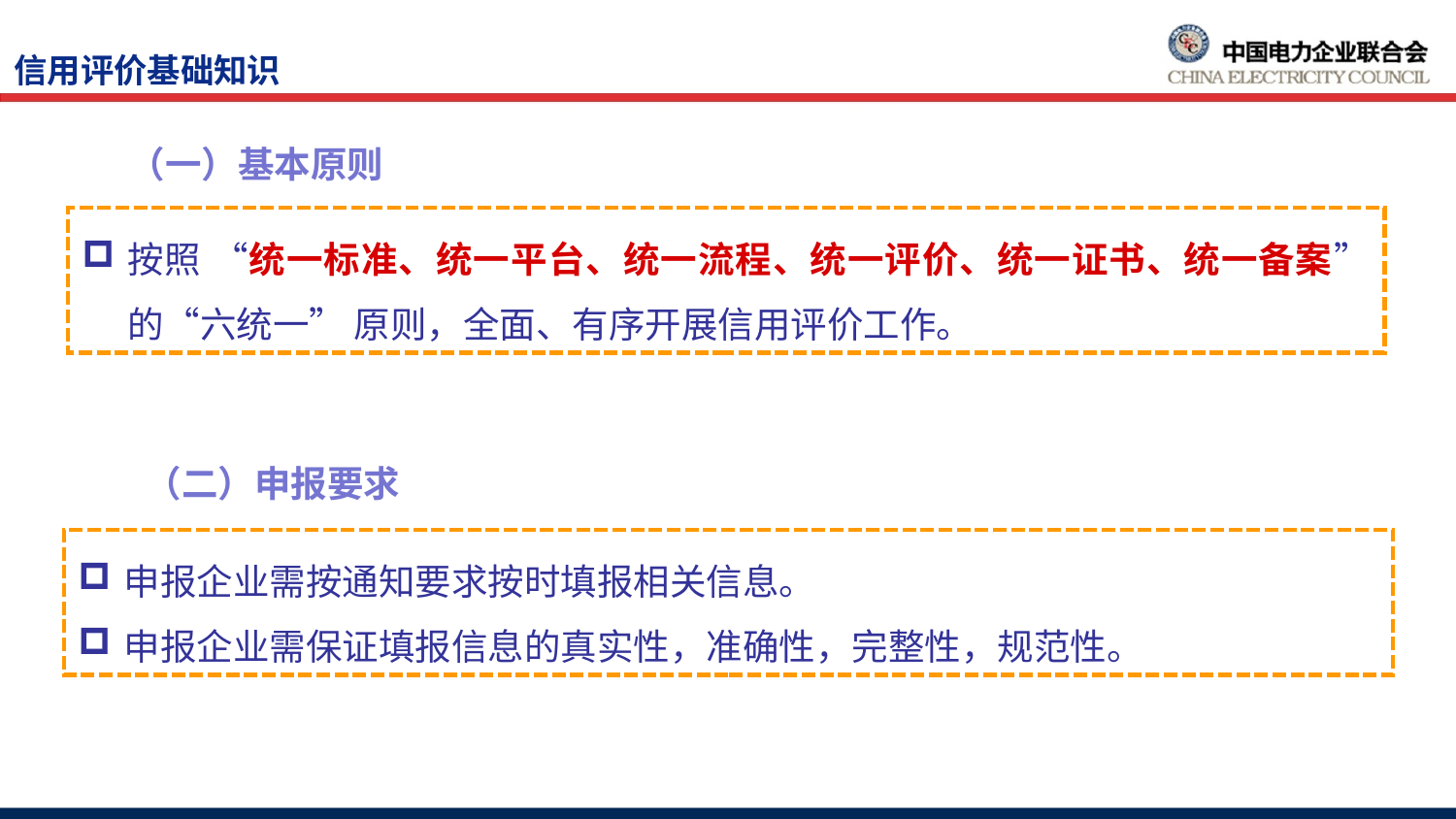

信用评价基础知识
（一）基本原则
按照 “统一标准、统一平台、统一流程、统一评价、统一证书、统一备案”的“六统一” 原则，全面、有序开展信用评价工作。
（二）申报要求
申报企业需按通知要求按时填报相关信息。
申报企业需保证填报信息的真实性，准确性，完整性，规范性。